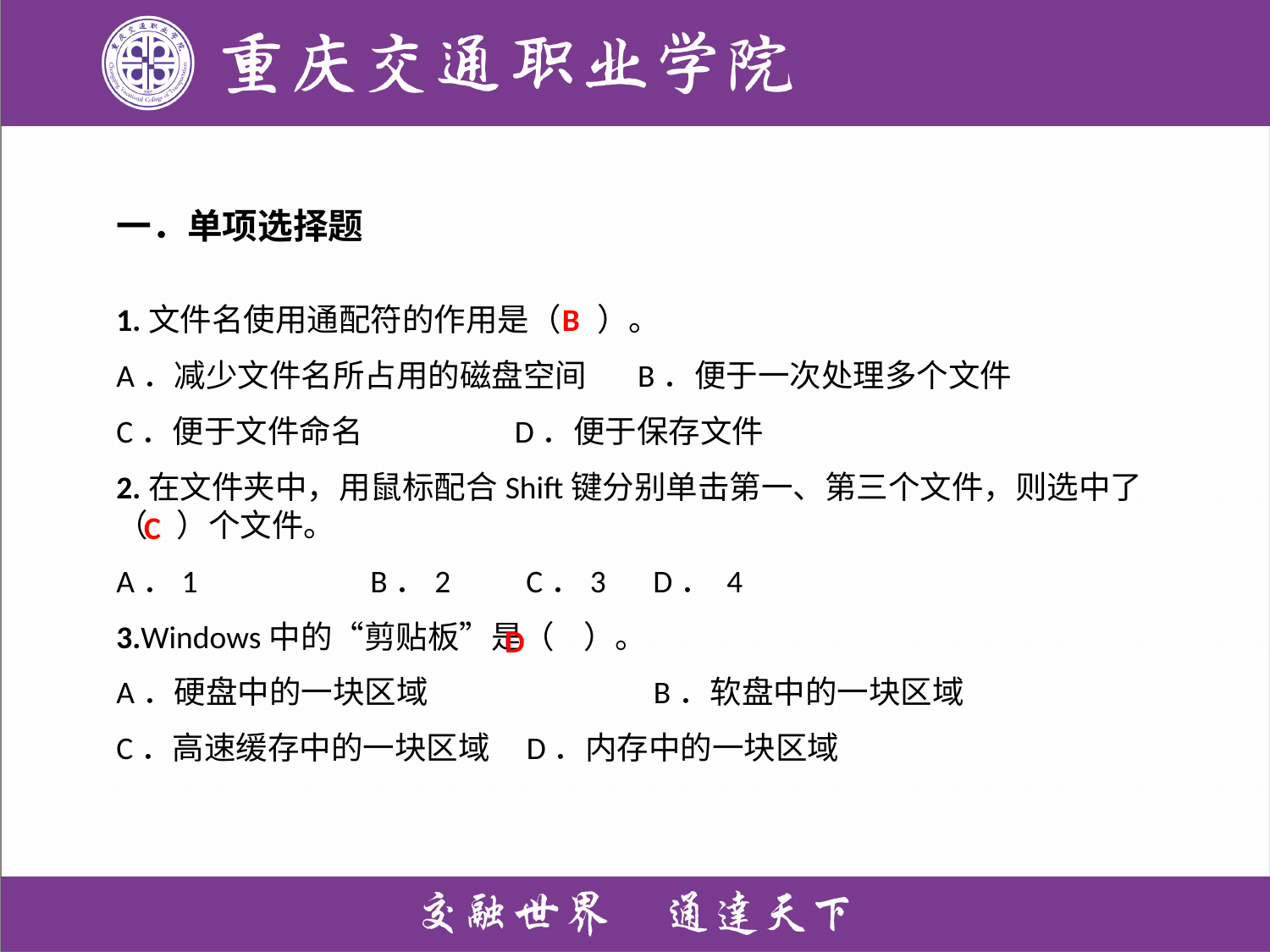

一．单项选择题
1.文件名使用通配符的作用是（     ）。
A．减少文件名所占用的磁盘空间      B．便于一次处理多个文件
C．便于文件命名                    D．便于保存文件
2.在文件夹中，用鼠标配合Shift键分别单击第一、第三个文件，则选中了（    ）个文件。
A．1		B．2	    C．3	    D． 4
3.Windows中的“剪贴板”是（    ）。
A．硬盘中的一块区域		   B．软盘中的一块区域
C．高速缓存中的一块区域	   D．内存中的一块区域
B
C
D